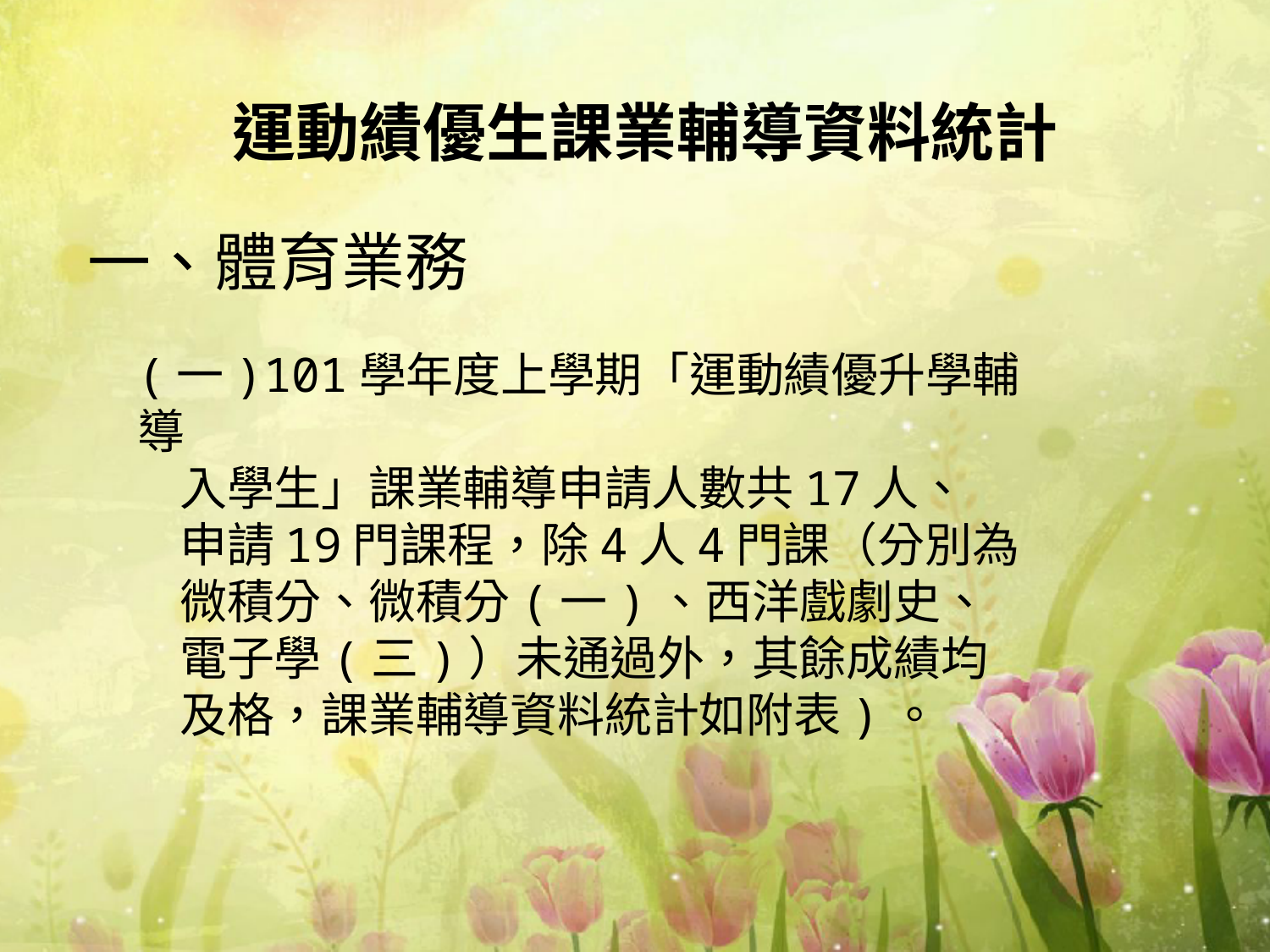

運動績優生課業輔導資料統計
一、體育業務
# (一)101學年度上學期「運動績優升學輔導 入學生」課業輔導申請人數共17人、 申請19門課程，除4人4門課（分別為 微積分、微積分(一)、西洋戲劇史、 電子學(三)）未通過外，其餘成績均 及格，課業輔導資料統計如附表)。